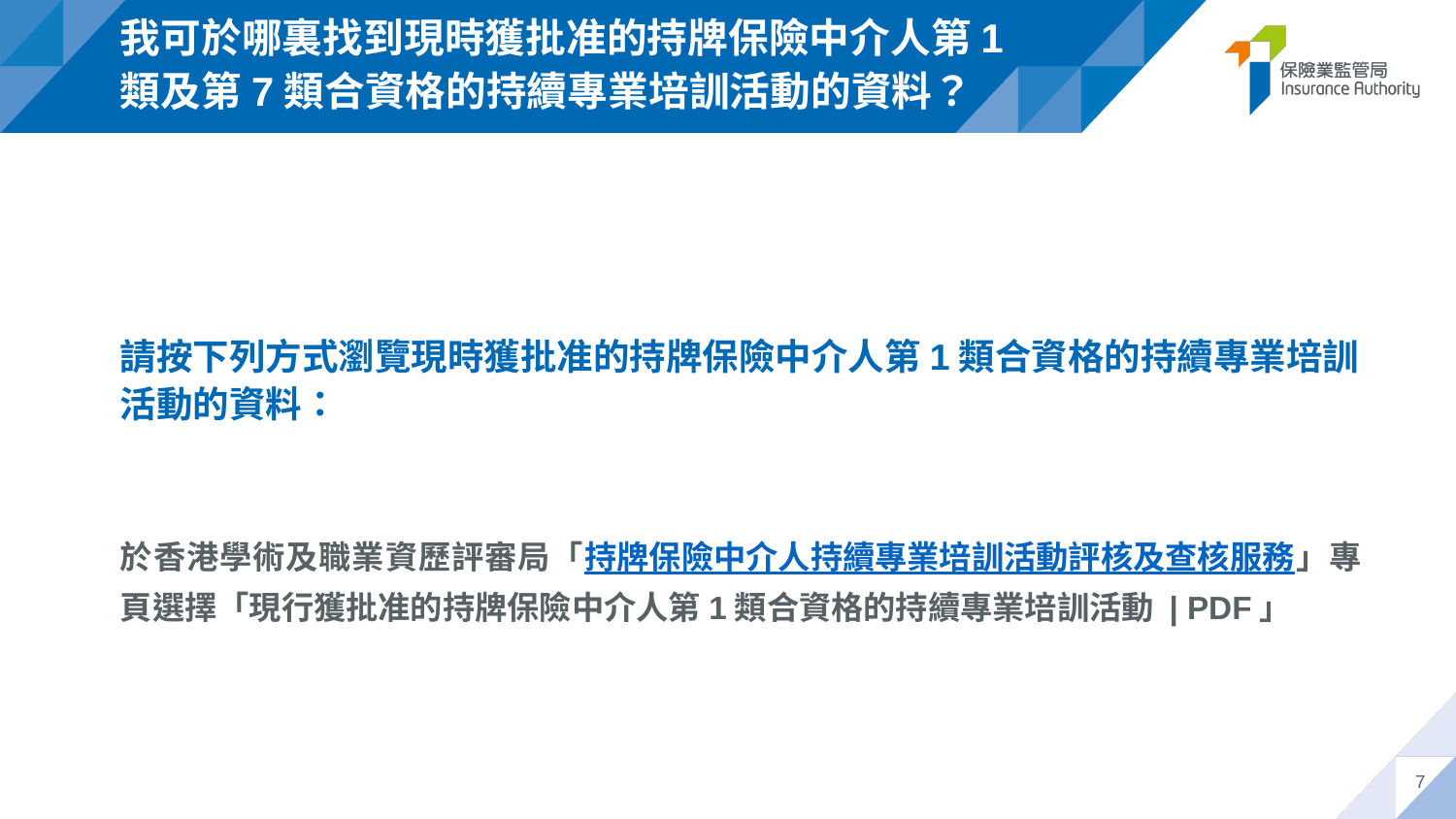

# 我可於哪裏找到現時獲批准的持牌保險中介人第1類及第7類合資格的持續專業培訓活動的資料？
請按下列方式瀏覽現時獲批准的持牌保險中介人第1類合資格的持續專業培訓活動的資料：

於香港學術及職業資歷評審局「持牌保險中介人持續專業培訓活動評核及查核服務」專頁選擇「現行獲批准的持牌保險中介人第1類合資格的持續專業培訓活動 | PDF」
7